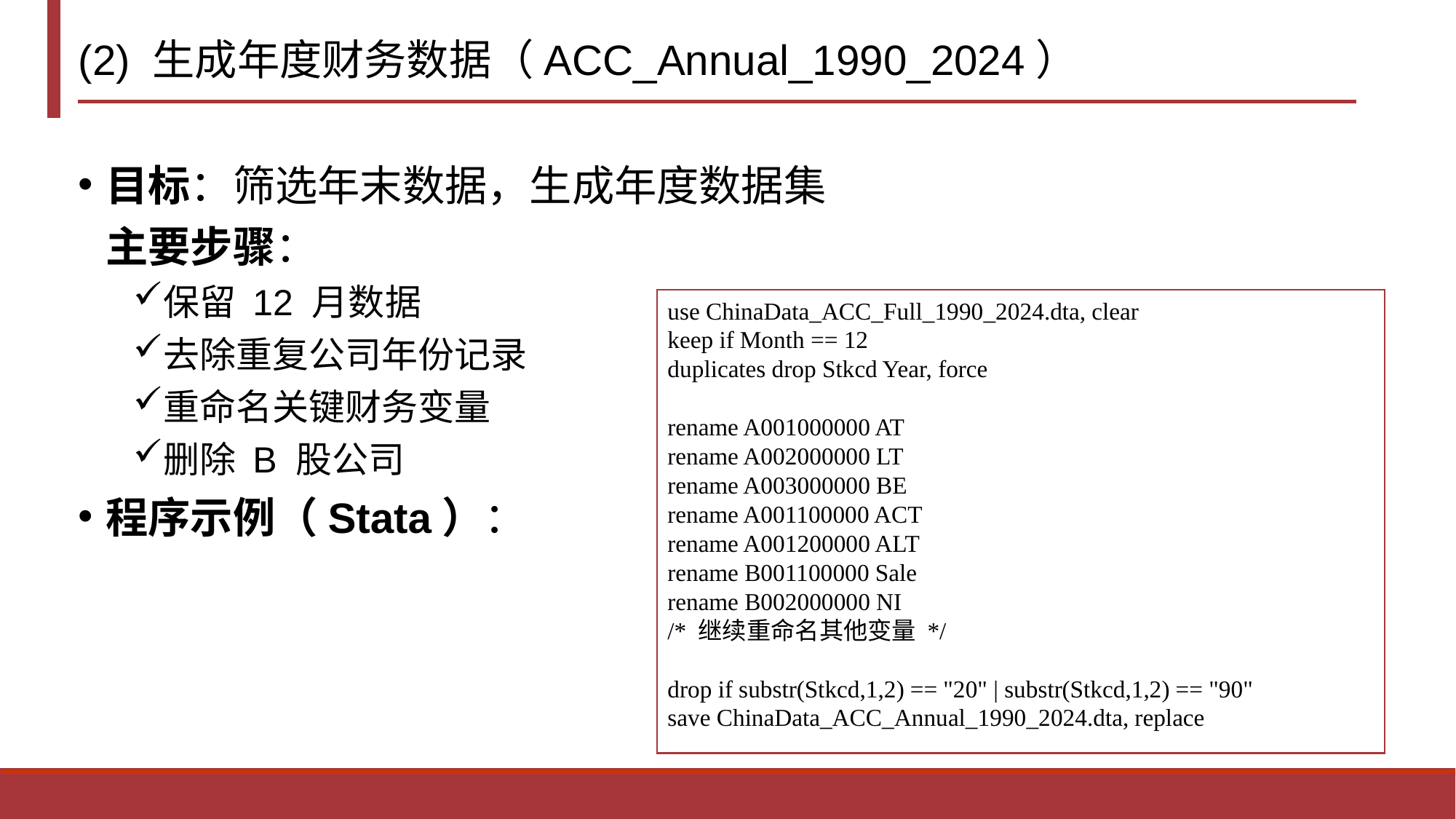

# (2) 生成年度财务数据（ACC_Annual_1990_2024）
目标：筛选年末数据，生成年度数据集
主要步骤：
保留 12 月数据
去除重复公司年份记录
重命名关键财务变量
删除 B 股公司
程序示例（Stata）：
use ChinaData_ACC_Full_1990_2024.dta, clear
keep if Month == 12
duplicates drop Stkcd Year, force

rename A001000000 AT
rename A002000000 LT
rename A003000000 BE
rename A001100000 ACT
rename A001200000 ALT
rename B001100000 Sale
rename B002000000 NI
/* 继续重命名其他变量 */

drop if substr(Stkcd,1,2) == "20" | substr(Stkcd,1,2) == "90"
save ChinaData_ACC_Annual_1990_2024.dta, replace